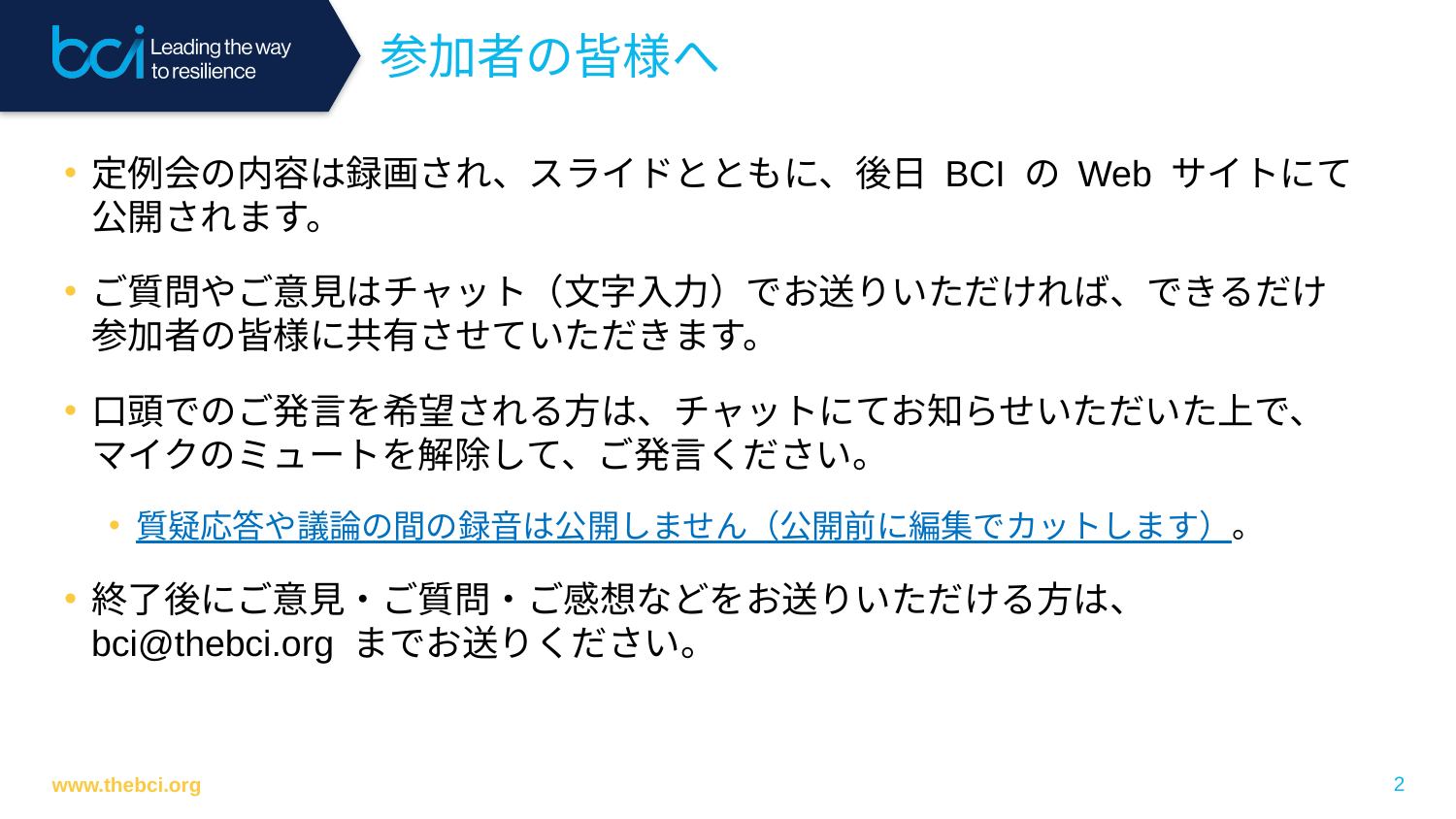

参加者の皆様へ
定例会の内容は録画され、スライドとともに、後日 BCI の Web サイトにて
公開されます。
ご質問やご意見はチャット（文字入力）でお送りいただければ、できるだけ
参加者の皆様に共有させていただきます。
口頭でのご発言を希望される方は、チャットにてお知らせいただいた上で、
マイクのミュートを解除して、ご発言ください。
質疑応答や議論の間の録音は公開しません（公開前に編集でカットします）。
終了後にご意見・ご質問・ご感想などをお送りいただける方は、
bci@thebci.org までお送りください。